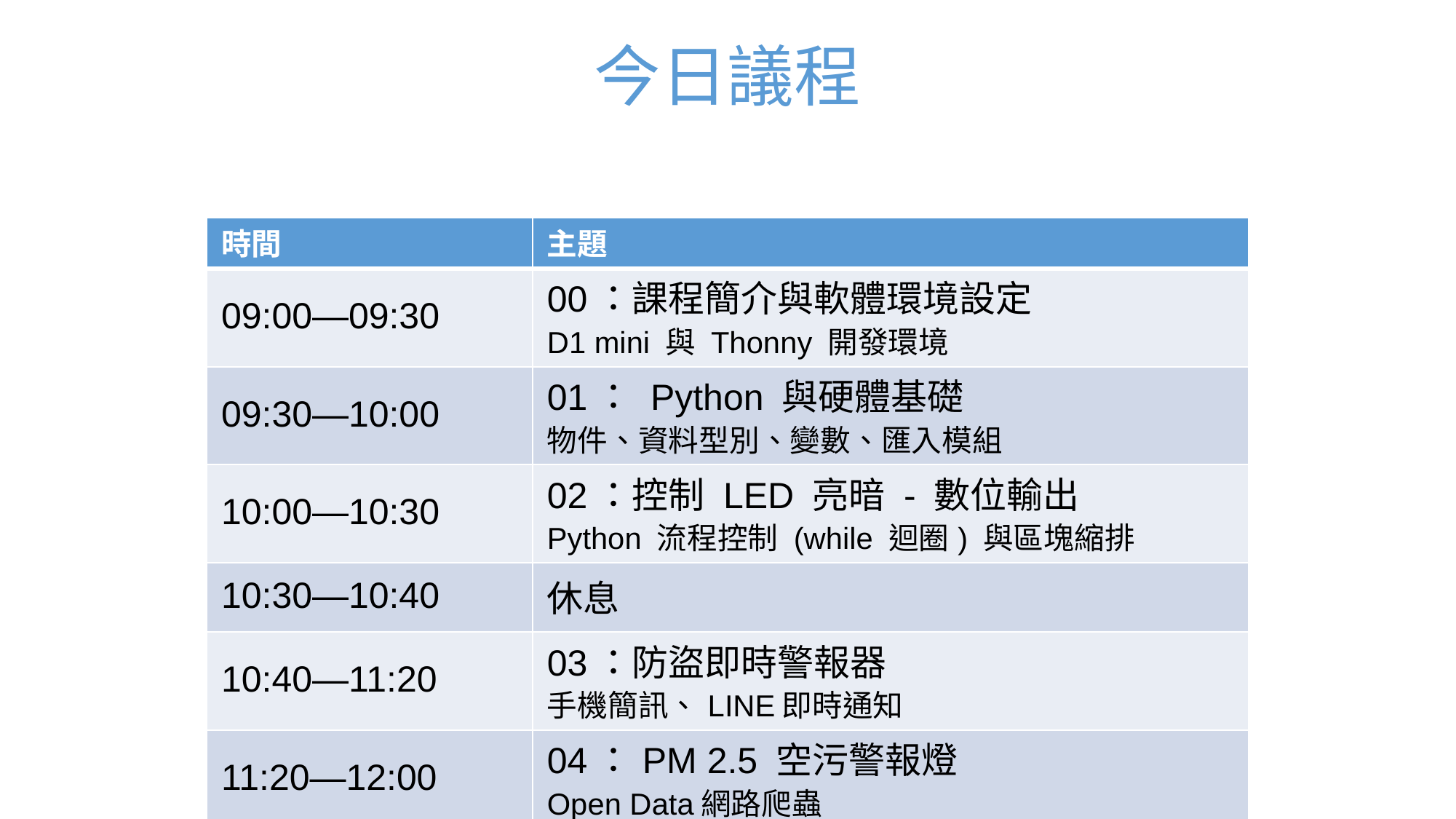

# 今日議程
| 時間 | 主題 |
| --- | --- |
| 09:00—09:30 | 00：課程簡介與軟體環境設定 D1 mini 與 Thonny 開發環境 |
| 09:30—10:00 | 01： Python 與硬體基礎 物件、資料型別、變數、匯入模組 |
| 10:00—10:30 | 02：控制 LED 亮暗 - 數位輸出 Python 流程控制 (while 迴圈) 與區塊縮排 |
| 10:30—10:40 | 休息 |
| 10:40—11:20 | 03：防盜即時警報器 手機簡訊、LINE即時通知 |
| 11:20—12:00 | 04：PM 2.5 空污警報燈 Open Data網路爬蟲 |